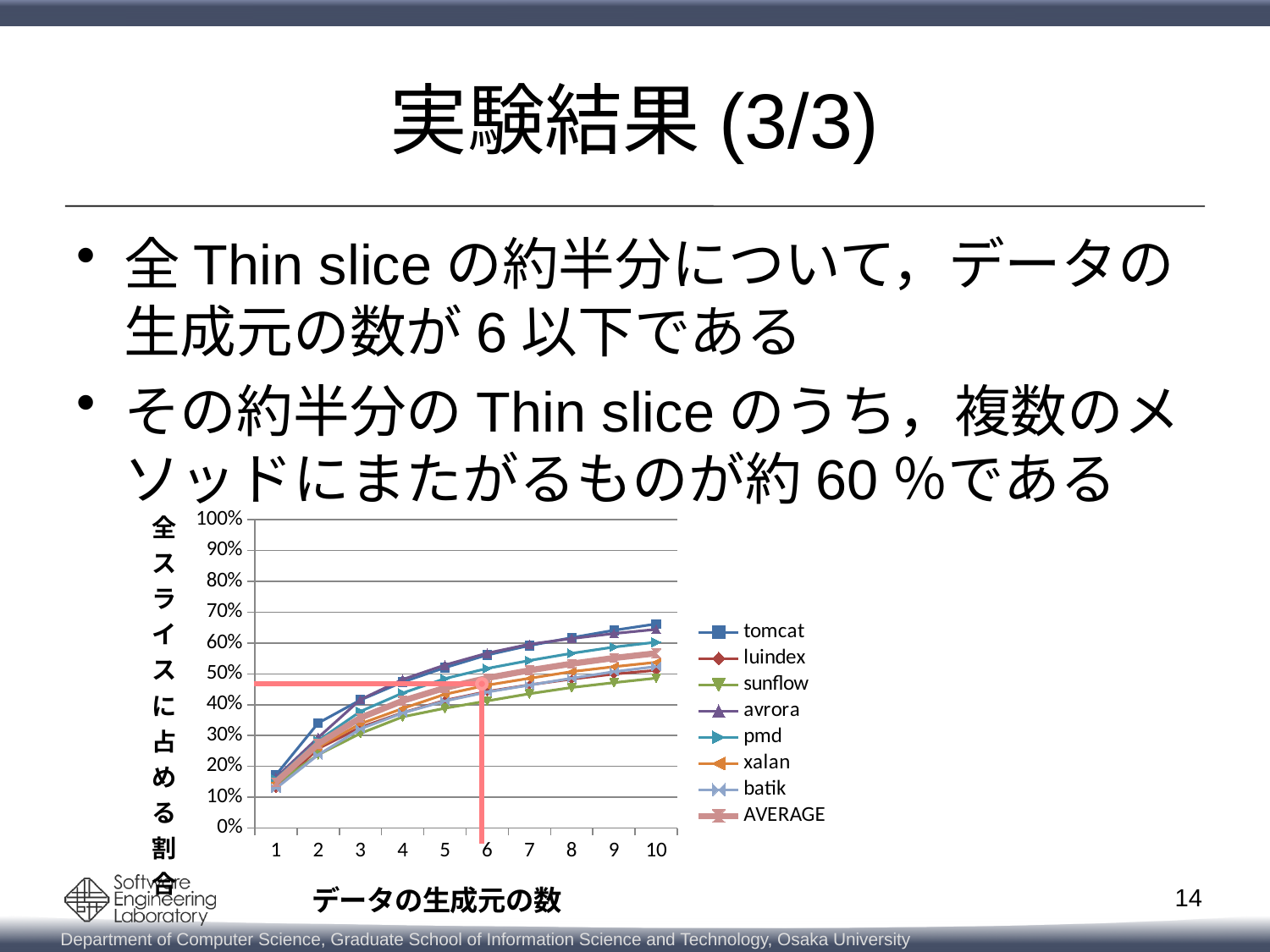

# 実験結果(3/3)
全Thin sliceの約半分について，データの生成元の数が6以下である
その約半分のThin sliceのうち，複数のメソッドにまたがるものが約60％である

### Chart

| Category | tomcat | luindex | sunflow | avrora | pmd | xalan | batik | AVERAGE |
|---|---|---|---|---|---|---|---|---|
14